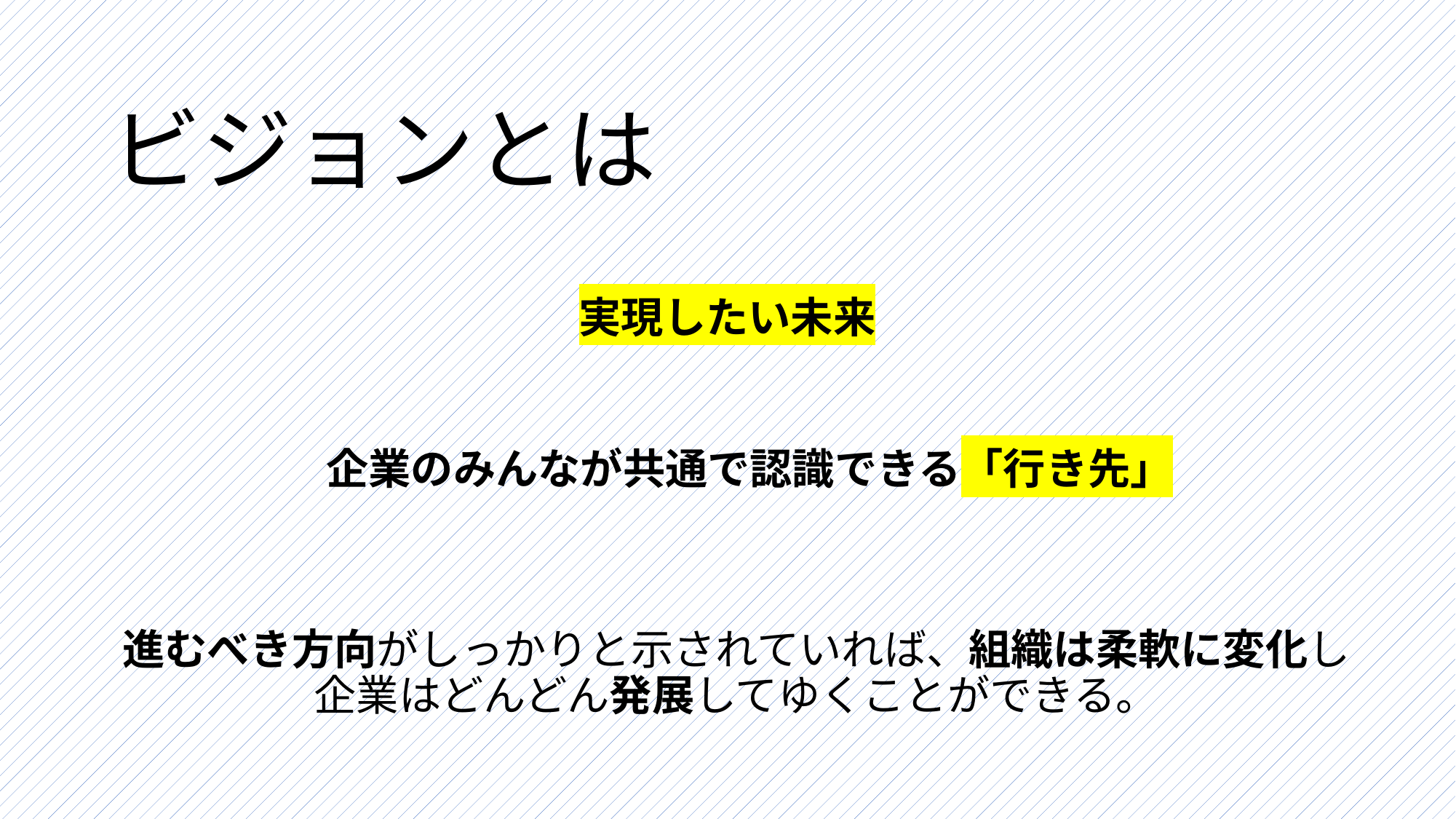

# ビジョンとは
実現したい未来

企業のみんなが共通で認識できる「行き先」

進むべき方向がしっかりと示されていれば、組織は柔軟に変化し企業はどんどん発展してゆくことができる。